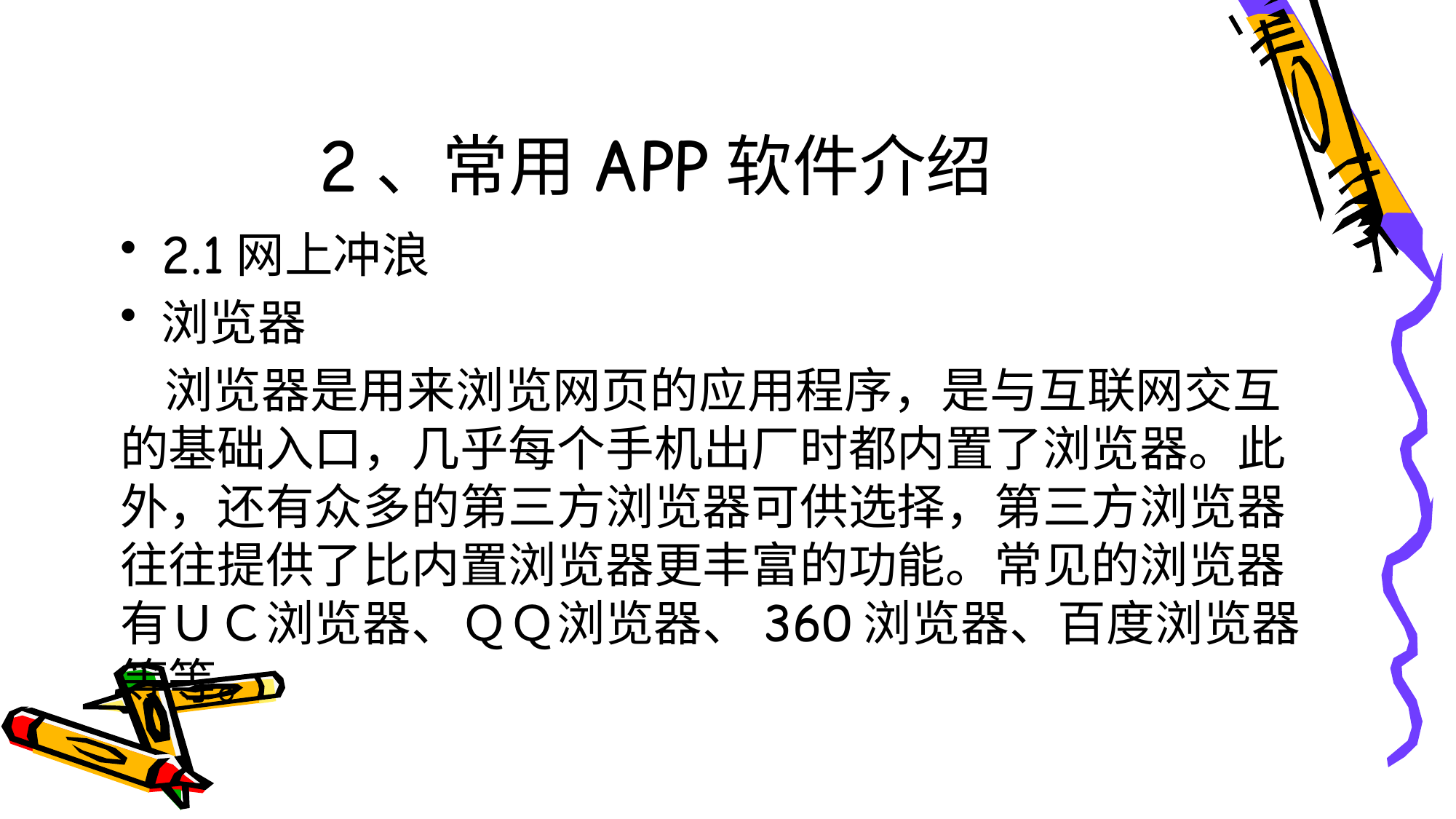

# 2、常用APP软件介绍
2.1网上冲浪
浏览器
   浏览器是用来浏览网页的应用程序，是与互联网交互的基础入口，几乎每个手机出厂时都内置了浏览器。此外，还有众多的第三方浏览器可供选择，第三方浏览器往往提供了比内置浏览器更丰富的功能。常见的浏览器有ＵＣ浏览器、ＱＱ浏览器、360浏览器、百度浏览器等等。